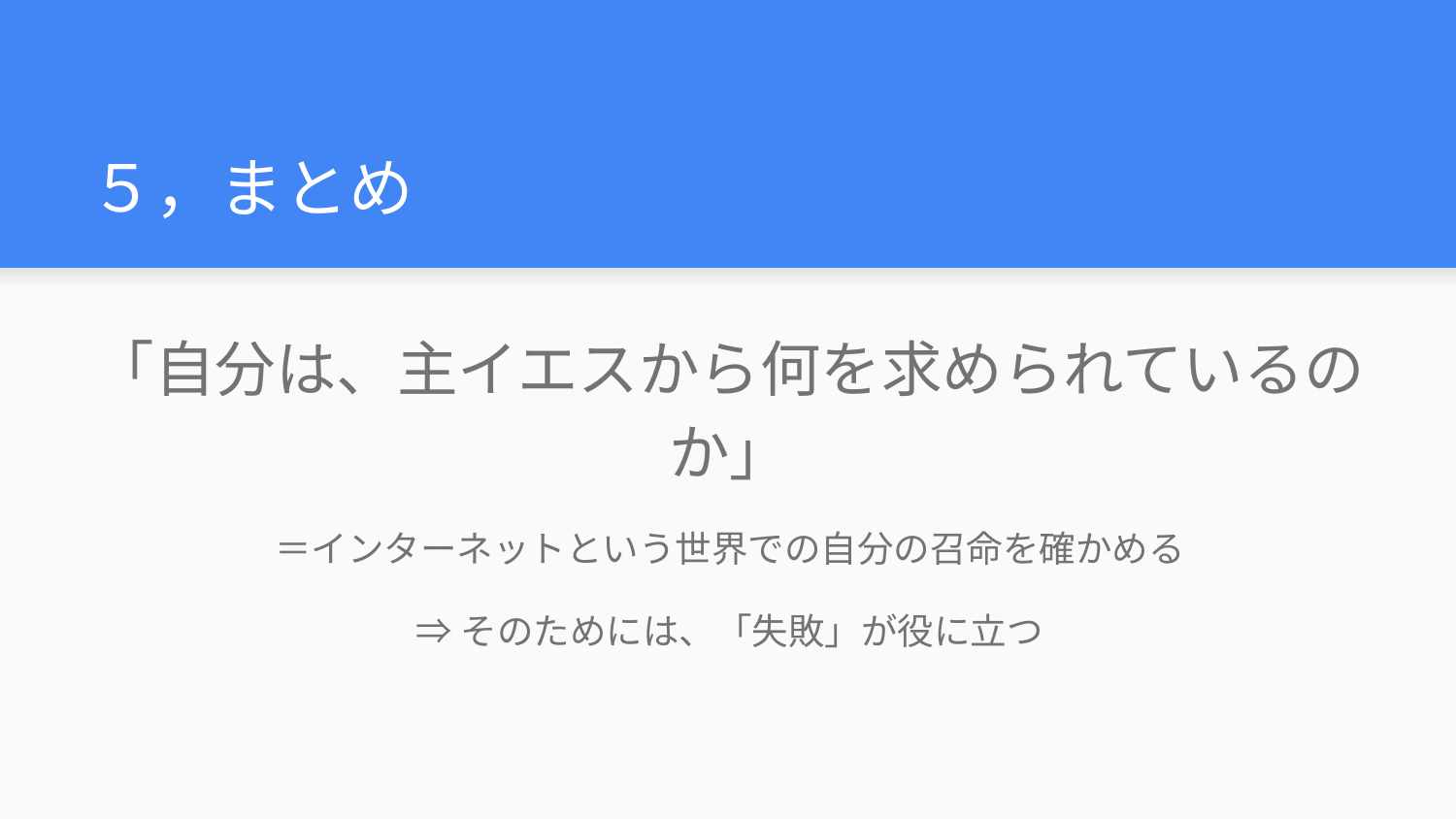

# ５，まとめ
「自分は、主イエスから何を求められているのか」
＝インターネットという世界での自分の召命を確かめる
⇒そのためには、「失敗」が役に立つ